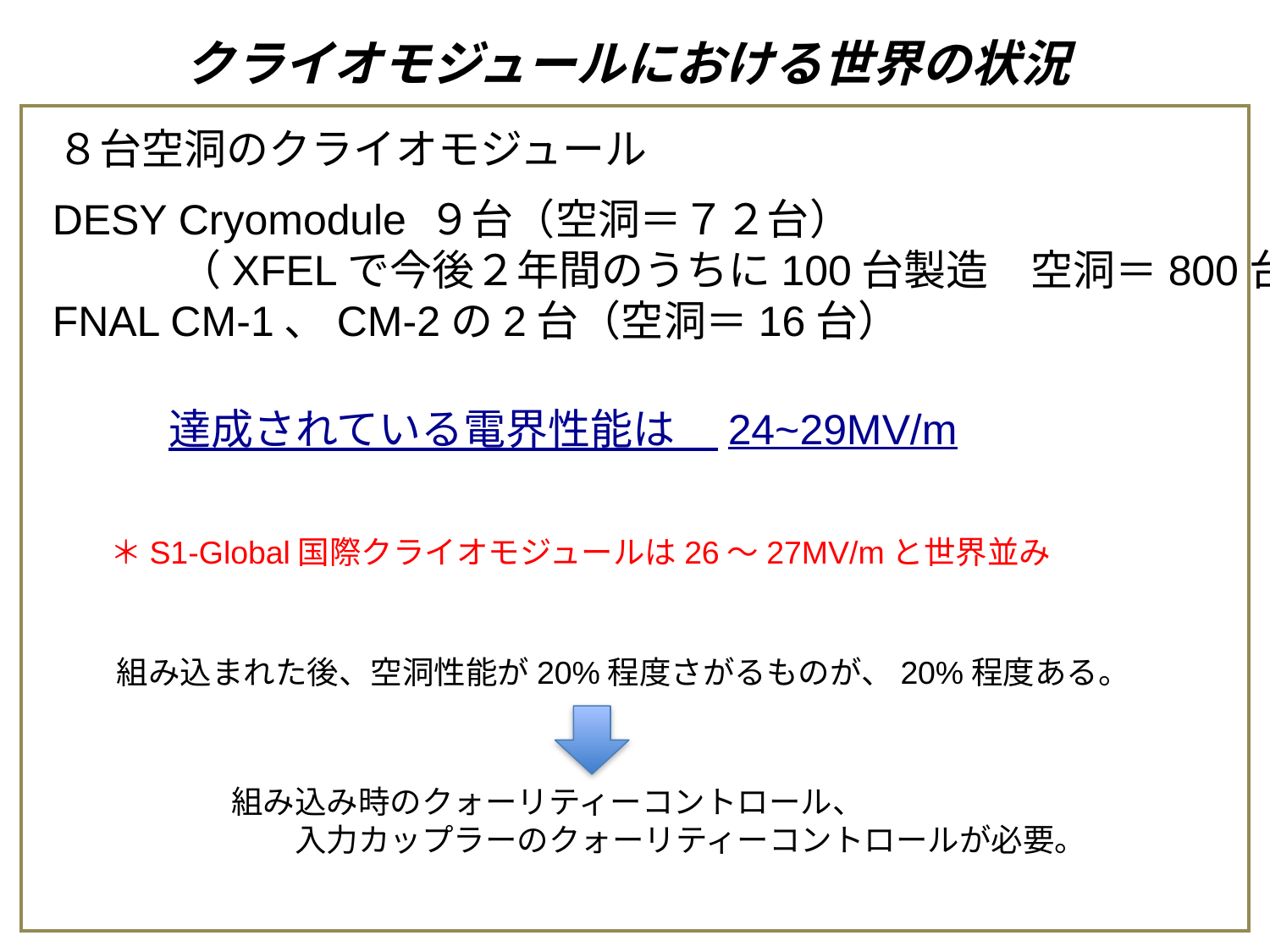

クライオモジュールにおける世界の状況

８台空洞のクライオモジュール
DESY Cryomodule ９台（空洞＝７２台）
　　　（XFELで今後２年間のうちに100台製造　空洞＝800台）
FNAL CM-1、CM-2の2台（空洞＝16台）
達成されている電界性能は　24~29MV/m
＊S1-Global国際クライオモジュールは26〜27MV/mと世界並み
組み込まれた後、空洞性能が20%程度さがるものが、20%程度ある。

組み込み時のクォーリティーコントロール、
　　入力カップラーのクォーリティーコントロールが必要。